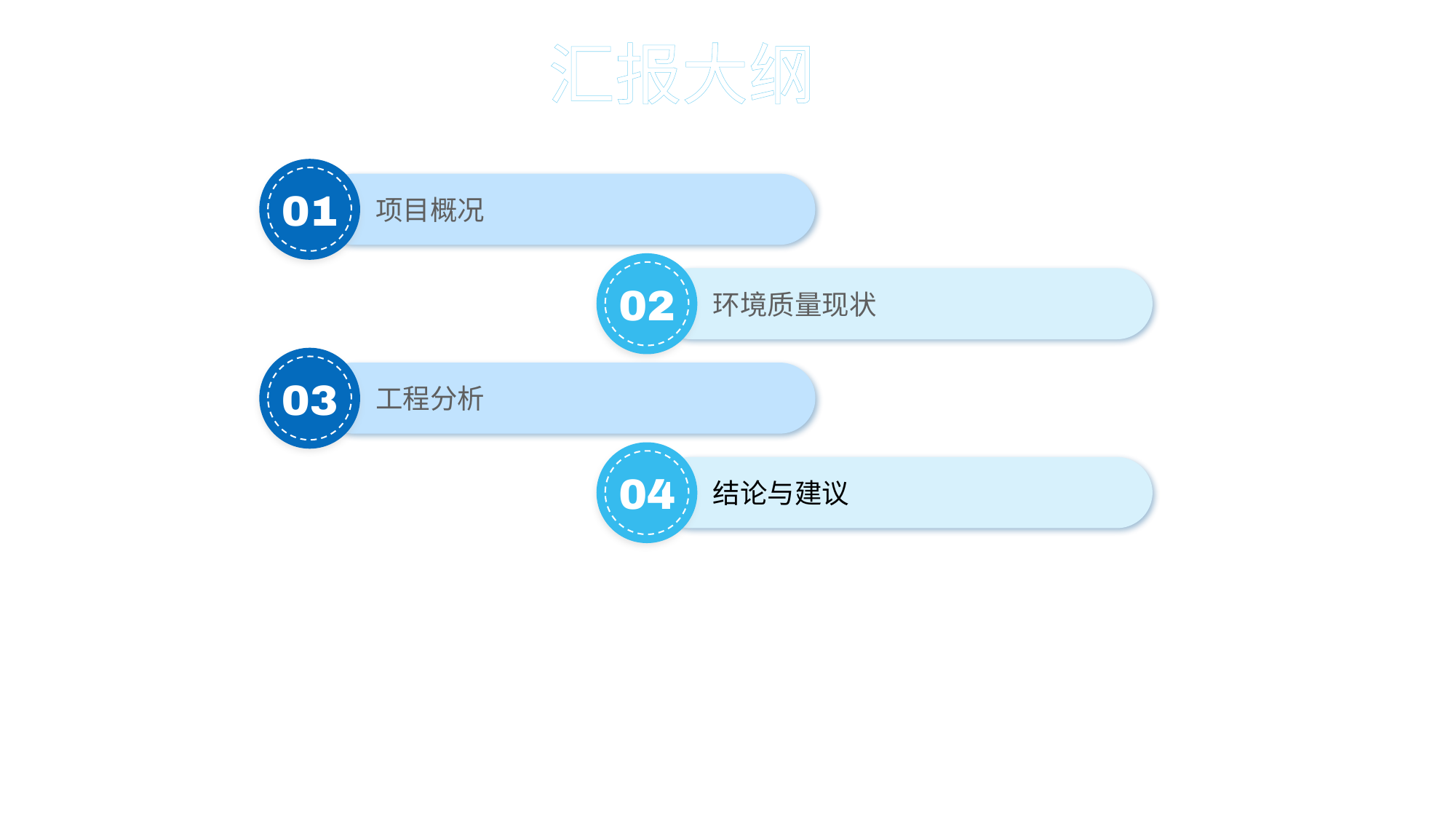

汇报大纲

01
项目概况

02
环境质量现状

03
工程分析

04
结论与建议
05